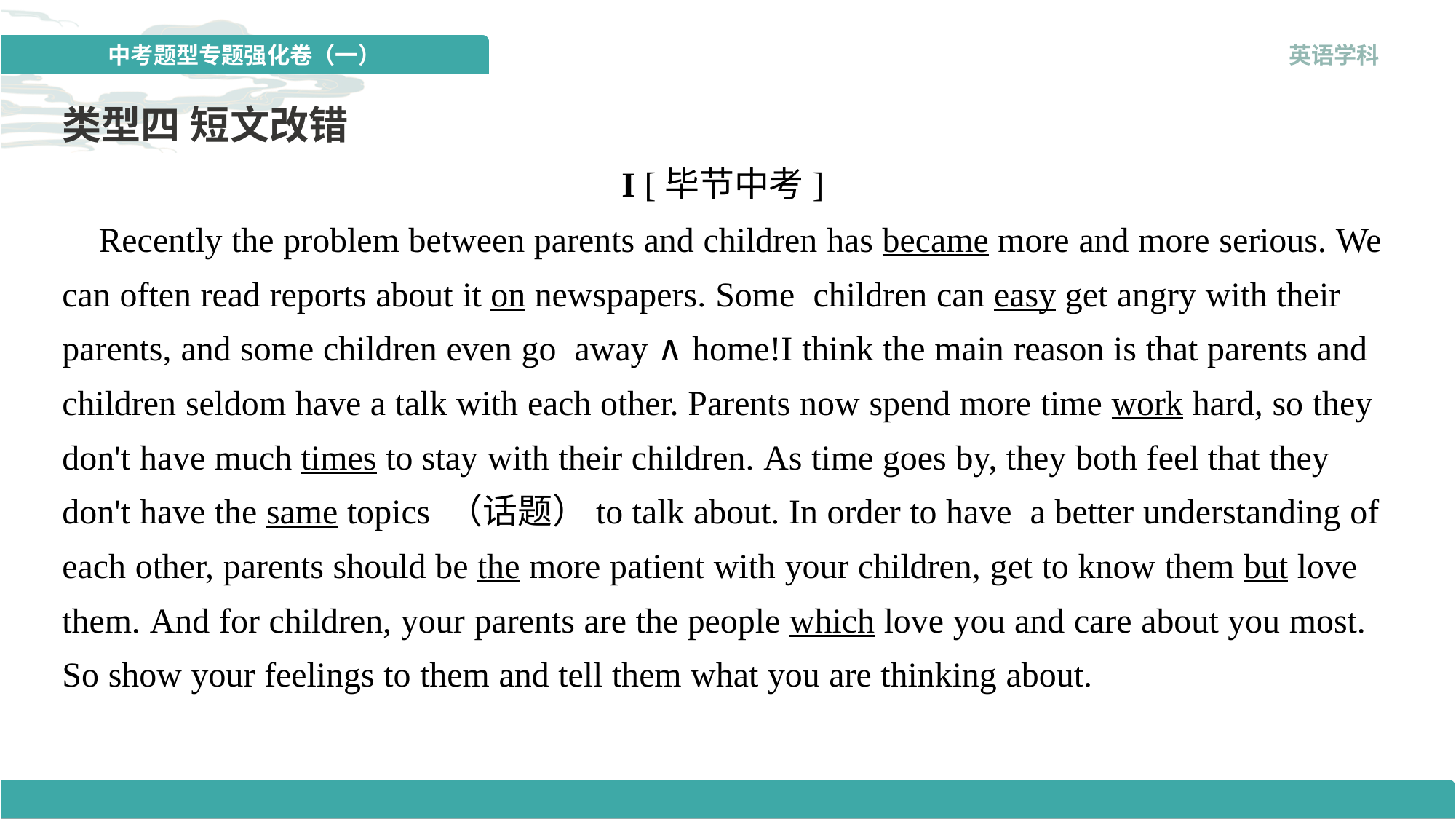

类型四 短文改错
I [毕节中考]
    Recently the problem between parents and children has became more and more serious. We can often read reports about it on newspapers. Some  children can easy get angry with their parents, and some children even go  away ∧ home!I think the main reason is that parents and children seldom have a talk with each other. Parents now spend more time work hard, so they don't have much times to stay with their children. As time goes by, they both feel that they don't have the same topics （话题）to talk about. In order to have  a better understanding of each other, parents should be the more patient with your children, get to know them but love them. And for children, your parents are the people which love you and care about you most. So show your feelings to them and tell them what you are thinking about.